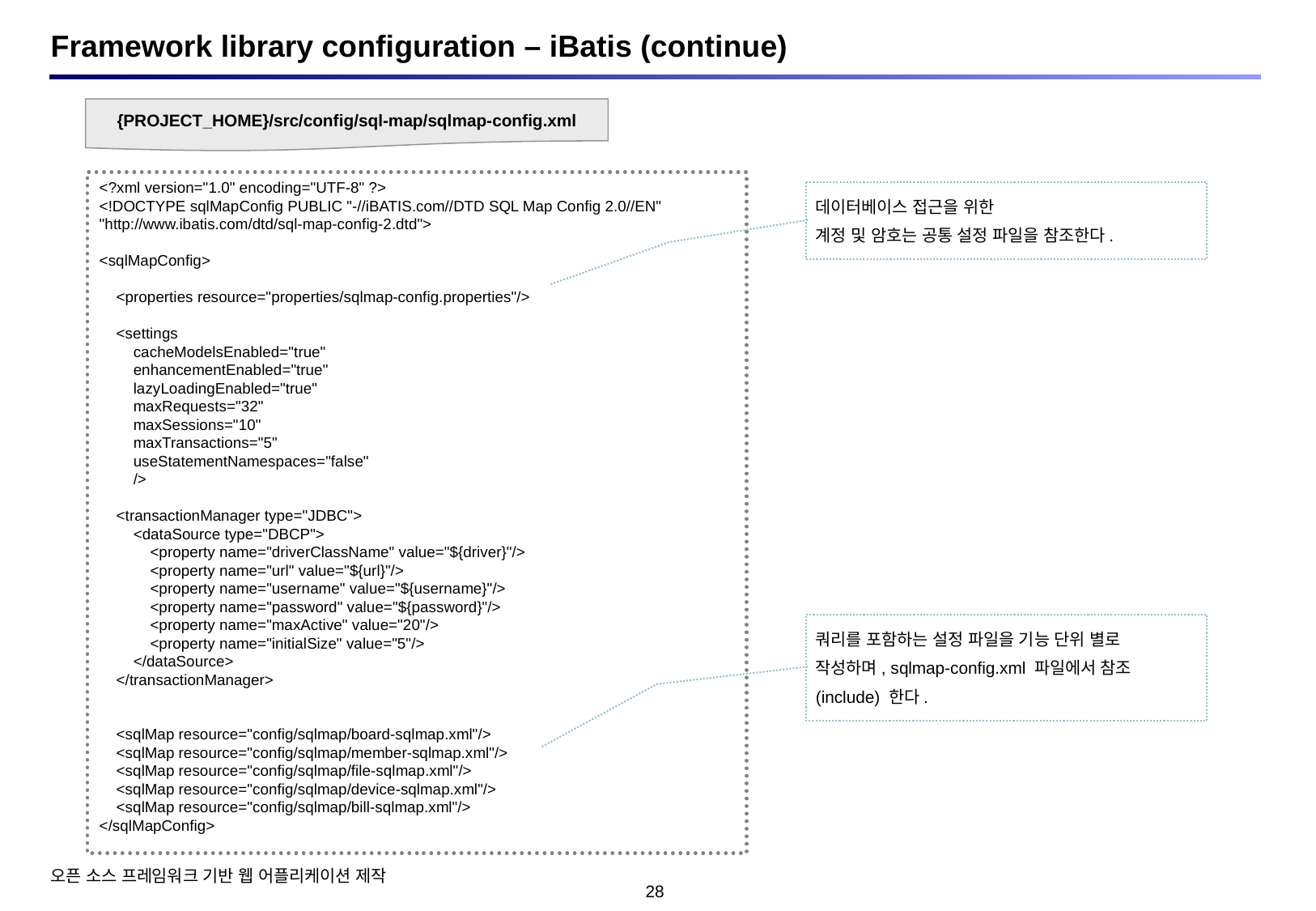

# Framework library configuration – iBatis (continue)
{PROJECT_HOME}/src/config/sql-map/sqlmap-config.xml
<?xml version="1.0" encoding="UTF-8" ?>
<!DOCTYPE sqlMapConfig PUBLIC "-//iBATIS.com//DTD SQL Map Config 2.0//EN"
"http://www.ibatis.com/dtd/sql-map-config-2.dtd">

<sqlMapConfig>

    <properties resource="properties/sqlmap-config.properties"/>

    <settings
        cacheModelsEnabled="true"
        enhancementEnabled="true"
        lazyLoadingEnabled="true"
        maxRequests="32"
        maxSessions="10"
        maxTransactions="5"
        useStatementNamespaces="false"
        />

    <transactionManager type="JDBC">
        <dataSource type="DBCP">
            <property name="driverClassName" value="${driver}"/>
            <property name="url" value="${url}"/>
            <property name="username" value="${username}"/>
            <property name="password" value="${password}"/>
            <property name="maxActive" value="20"/>
            <property name="initialSize" value="5"/>
        </dataSource>
    </transactionManager>

    <sqlMap resource="config/sqlmap/board-sqlmap.xml"/>
    <sqlMap resource="config/sqlmap/member-sqlmap.xml"/>
    <sqlMap resource="config/sqlmap/file-sqlmap.xml"/>
    <sqlMap resource="config/sqlmap/device-sqlmap.xml"/>
    <sqlMap resource="config/sqlmap/bill-sqlmap.xml"/>
</sqlMapConfig>
데이터베이스 접근을 위한
계정 및 암호는 공통 설정 파일을 참조한다.
쿼리를 포함하는 설정 파일을 기능 단위 별로
작성하며, sqlmap-config.xml 파일에서 참조
(include) 한다.